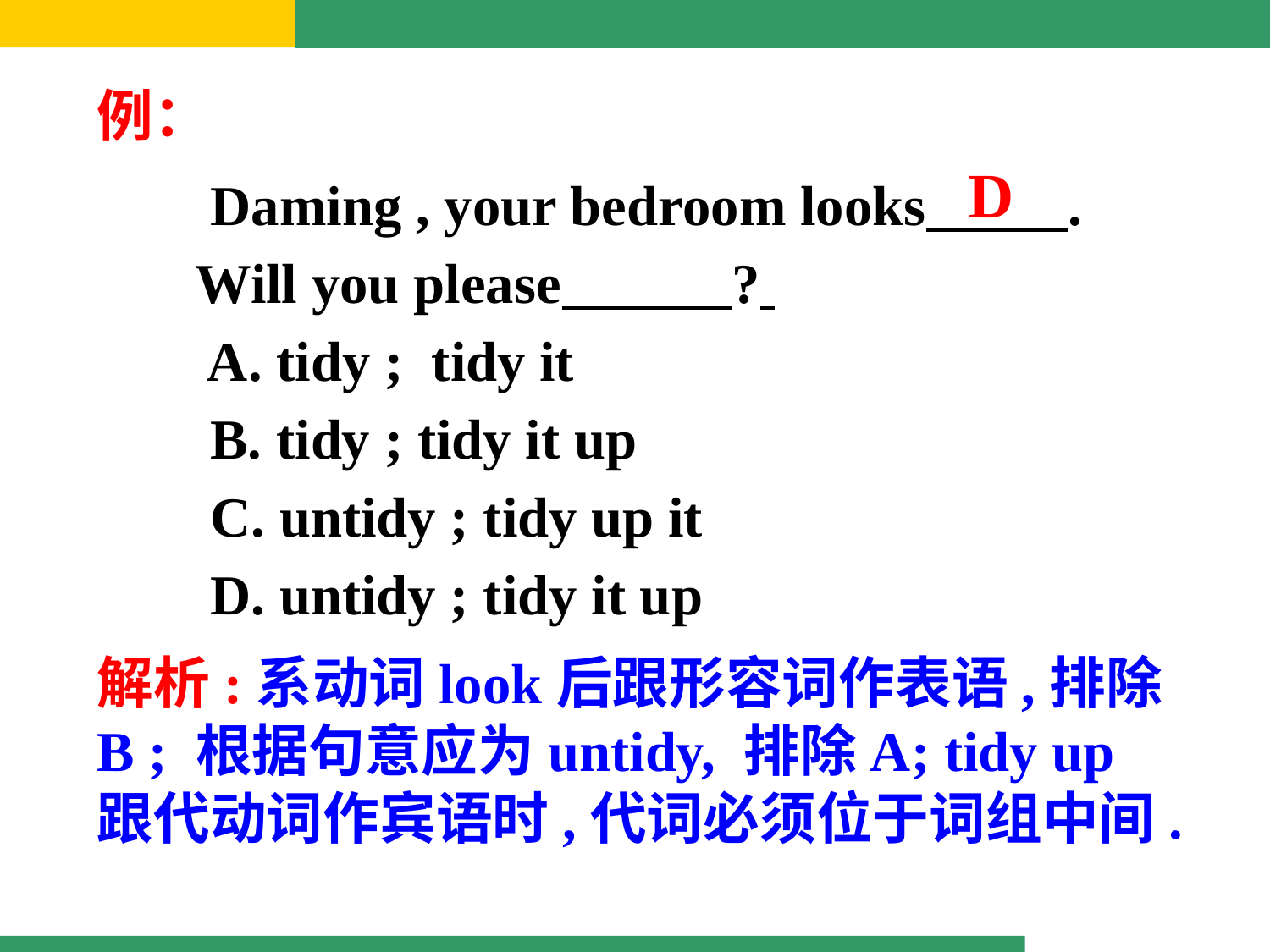

例：
        Daming , your bedroom looks          .
       Will you please            ?
        A. tidy ;  tidy it
        B. tidy ; tidy it up
        C. untidy ; tidy up it
        D. untidy ; tidy it up
D
解析:系动词look后跟形容词作表语,排除B ; 根据句意应为untidy, 排除A; tidy up 跟代动词作宾语时,代词必须位于词组中间.